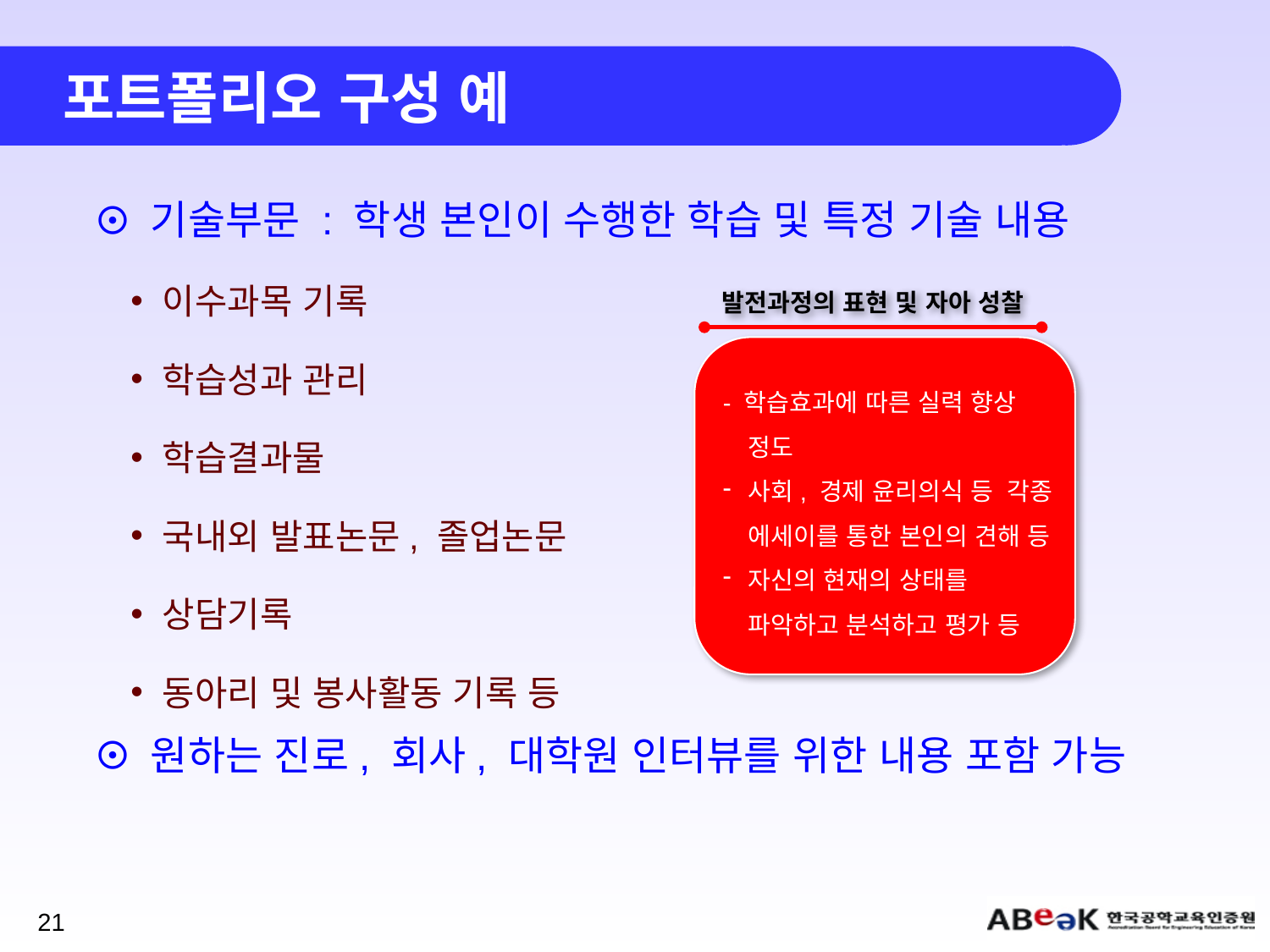

# 포트폴리오 구성 예
기술부문 : 학생 본인이 수행한 학습 및 특정 기술 내용
이수과목 기록
학습성과 관리
학습결과물
국내외 발표논문, 졸업논문
상담기록
동아리 및 봉사활동 기록 등
원하는 진로, 회사, 대학원 인터뷰를 위한 내용 포함 가능

발전과정의 표현 및 자아 성찰
- 학습효과에 따른 실력 향상 정도
사회, 경제 윤리의식 등  각종 에세이를 통한 본인의 견해 등
자신의 현재의 상태를 파악하고 분석하고 평가 등
21